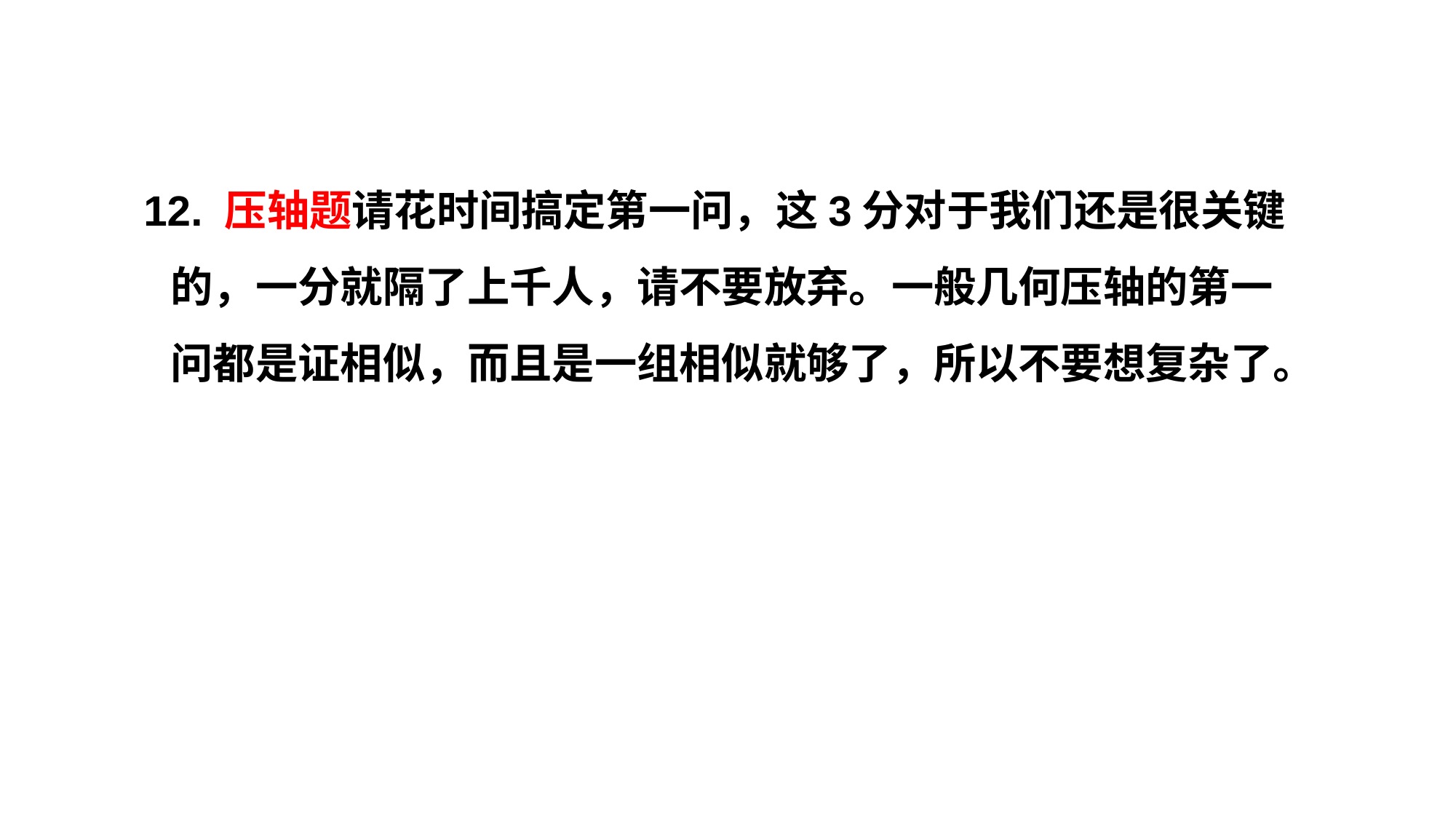

12. 压轴题请花时间搞定第一问，这3分对于我们还是很关键的，一分就隔了上千人，请不要放弃。一般几何压轴的第一问都是证相似，而且是一组相似就够了，所以不要想复杂了。